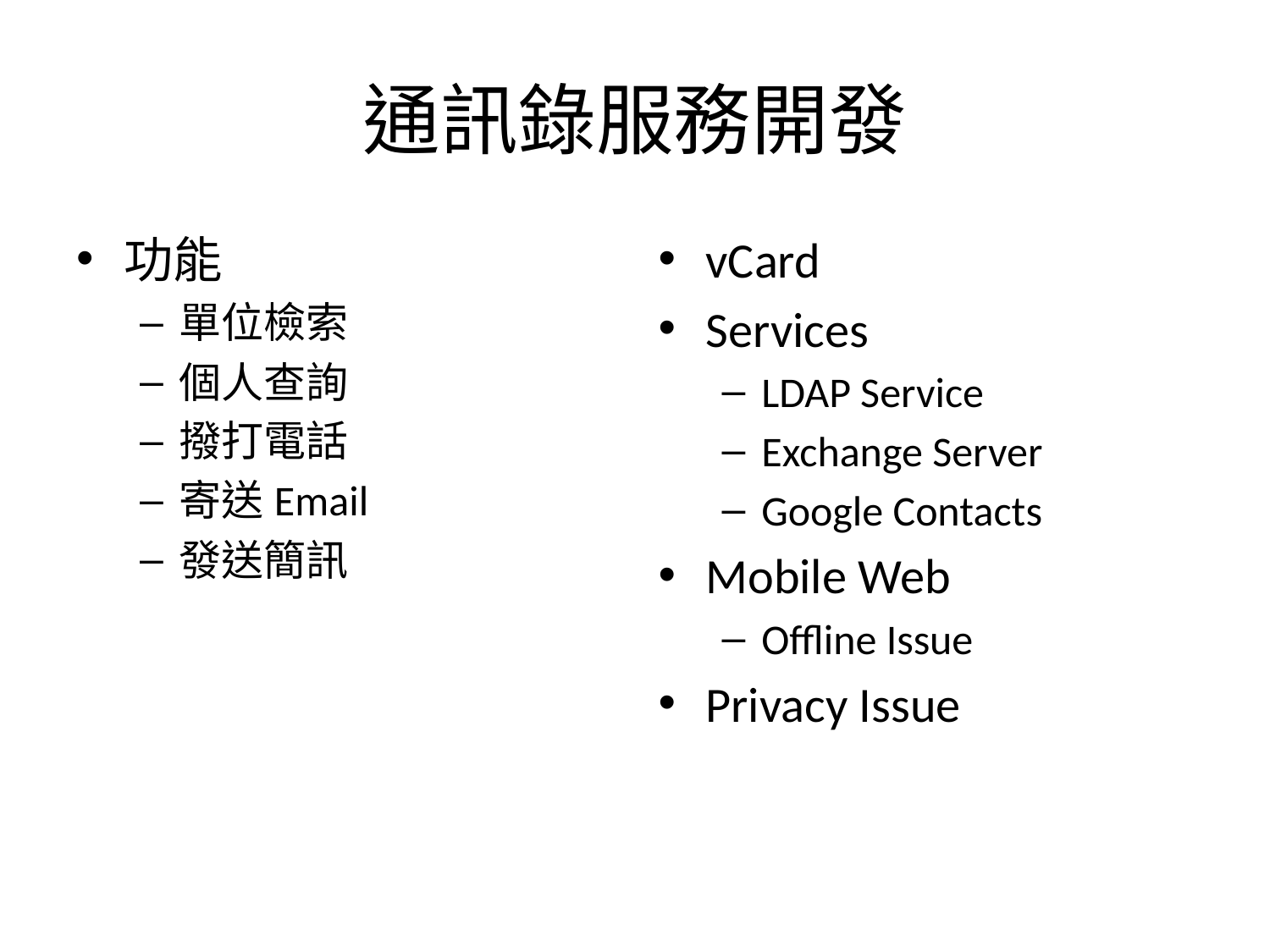

# 通訊錄服務開發
功能
單位檢索
個人查詢
撥打電話
寄送Email
發送簡訊

vCard
Services
LDAP Service
Exchange Server
Google Contacts
Mobile Web
Offline Issue
Privacy Issue